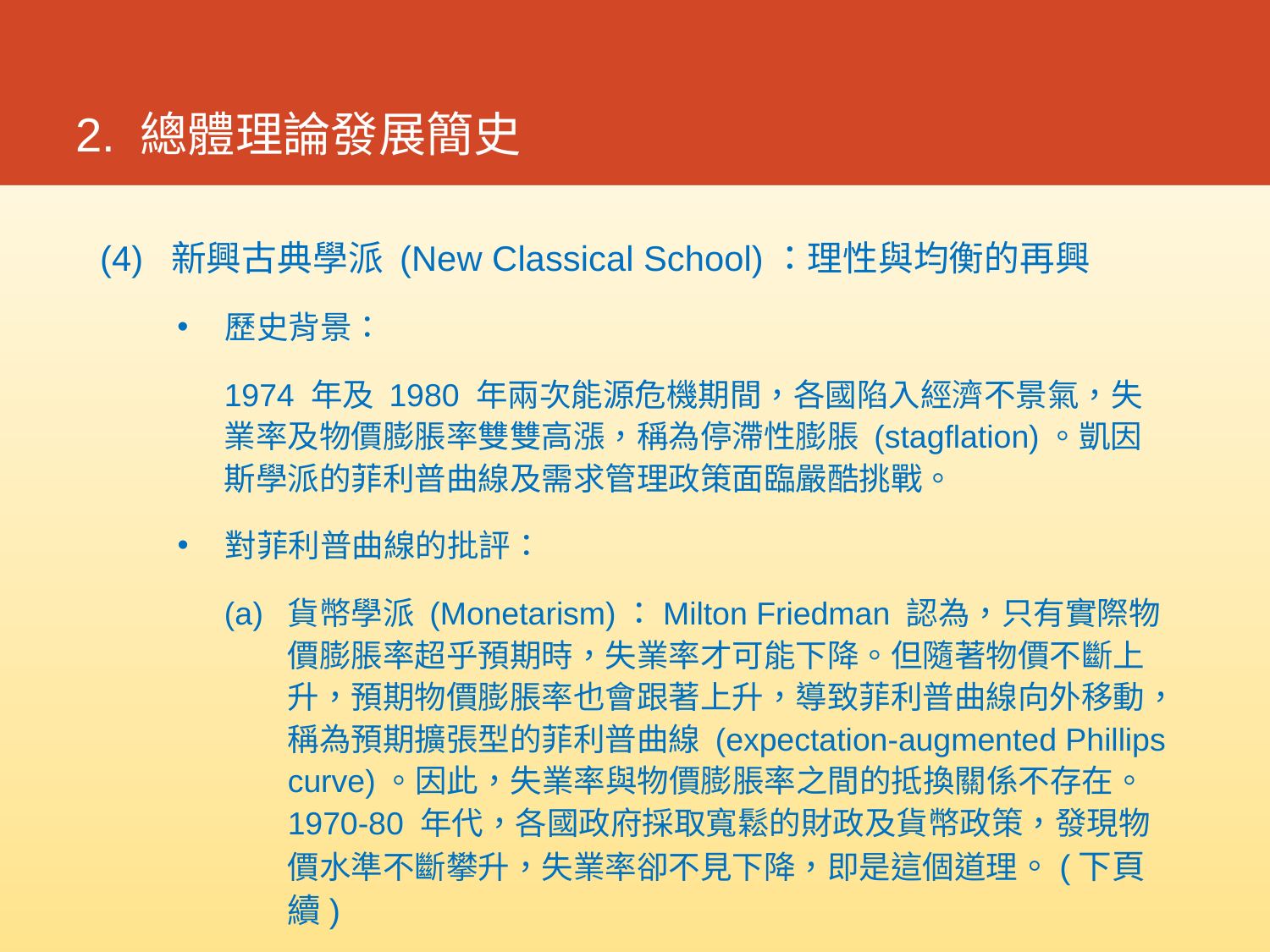

# 2. 總體理論發展簡史
(4)  新興古典學派 (New Classical School)：理性與均衡的再興
歷史背景：
1974 年及 1980 年兩次能源危機期間，各國陷入經濟不景氣，失業率及物價膨脹率雙雙高漲，稱為停滯性膨脹 (stagflation)。凱因斯學派的菲利普曲線及需求管理政策面臨嚴酷挑戰。
對菲利普曲線的批評：
貨幣學派 (Monetarism)：Milton Friedman 認為，只有實際物價膨脹率超乎預期時，失業率才可能下降。但隨著物價不斷上升，預期物價膨脹率也會跟著上升，導致菲利普曲線向外移動，稱為預期擴張型的菲利普曲線 (expectation-augmented Phillips curve)。因此，失業率與物價膨脹率之間的抵換關係不存在。1970-80 年代，各國政府採取寬鬆的財政及貨幣政策，發現物價水準不斷攀升，失業率卻不見下降，即是這個道理。(下頁續)